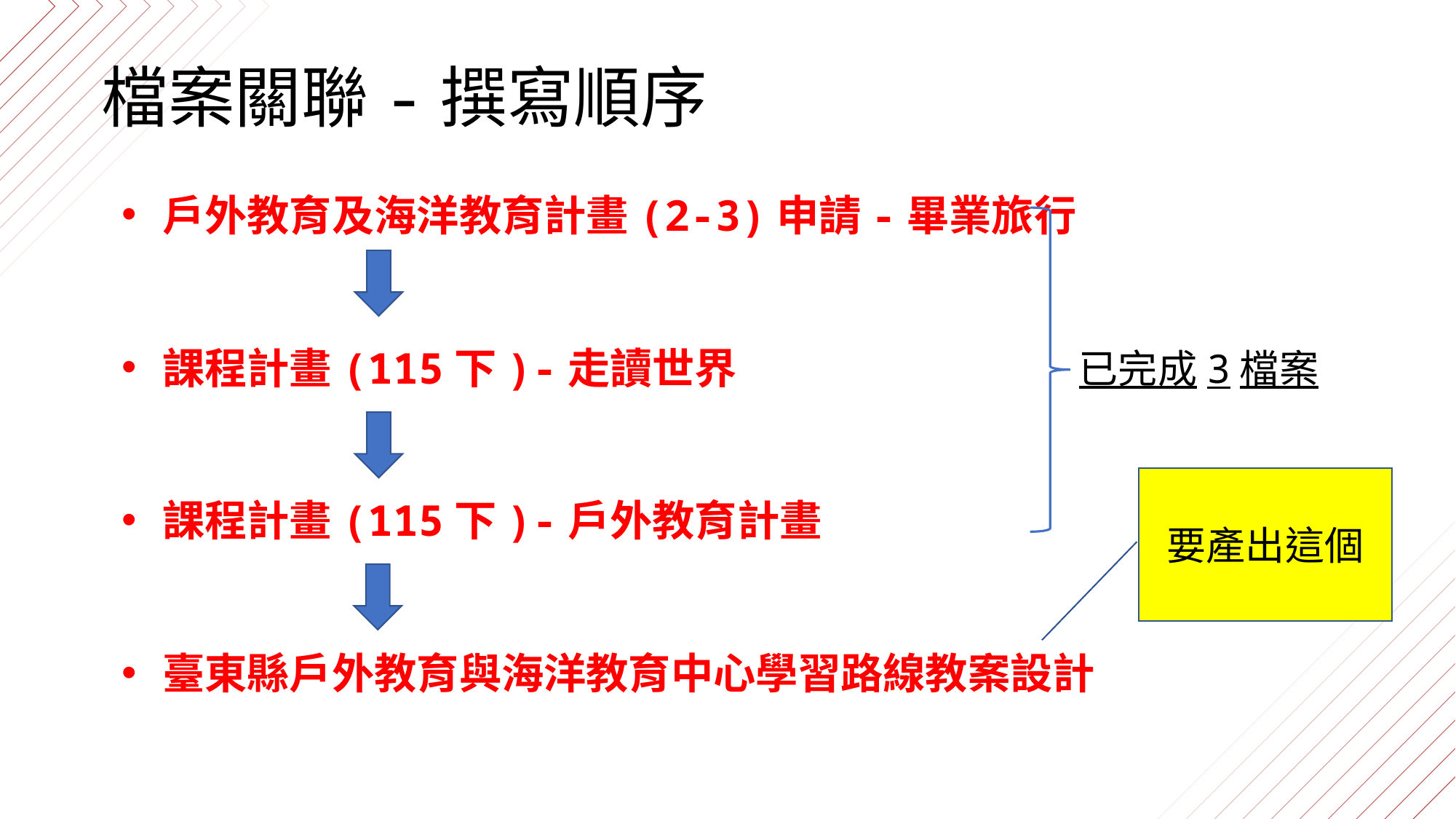

# 檔案關聯-撰寫順序
戶外教育及海洋教育計畫(2-3)申請-畢業旅行

課程計畫(115下)-走讀世界

課程計畫(115下)-戶外教育計畫

臺東縣戶外教育與海洋教育中心學習路線教案設計

已完成3檔案

要產出這個